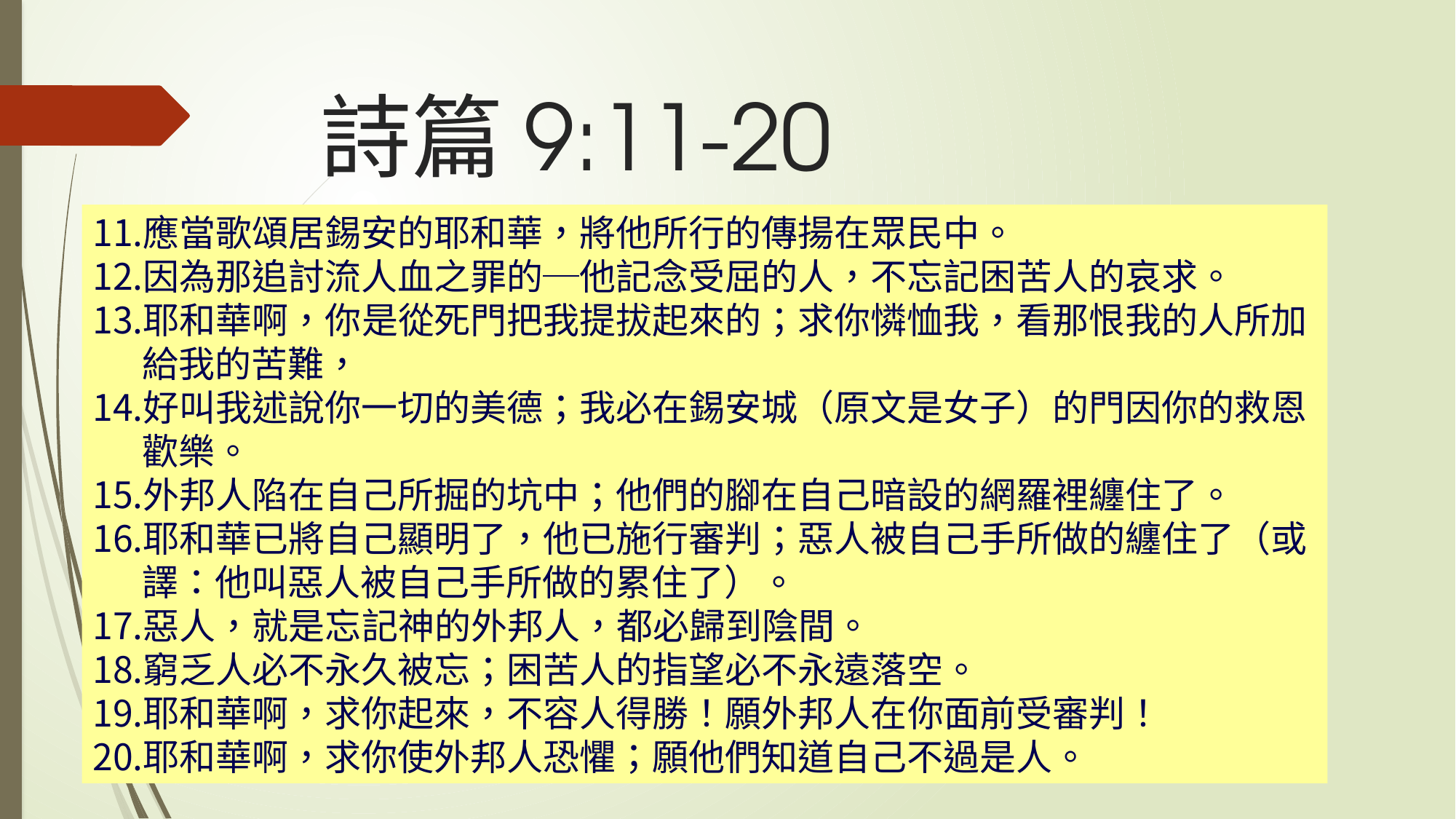

# 詩篇9:11-20
應當歌頌居錫安的耶和華，將他所行的傳揚在眾民中。
因為那追討流人血之罪的─他記念受屈的人，不忘記困苦人的哀求。
耶和華啊，你是從死門把我提拔起來的；求你憐恤我，看那恨我的人所加
     給我的苦難，
好叫我述說你一切的美德；我必在錫安城（原文是女子）的門因你的救恩
     歡樂。
外邦人陷在自己所掘的坑中；他們的腳在自己暗設的網羅裡纏住了。
耶和華已將自己顯明了，他已施行審判；惡人被自己手所做的纏住了（或
     譯：他叫惡人被自己手所做的累住了）。
惡人，就是忘記神的外邦人，都必歸到陰間。
窮乏人必不永久被忘；困苦人的指望必不永遠落空。
耶和華啊，求你起來，不容人得勝！願外邦人在你面前受審判！
耶和華啊，求你使外邦人恐懼；願他們知道自己不過是人。